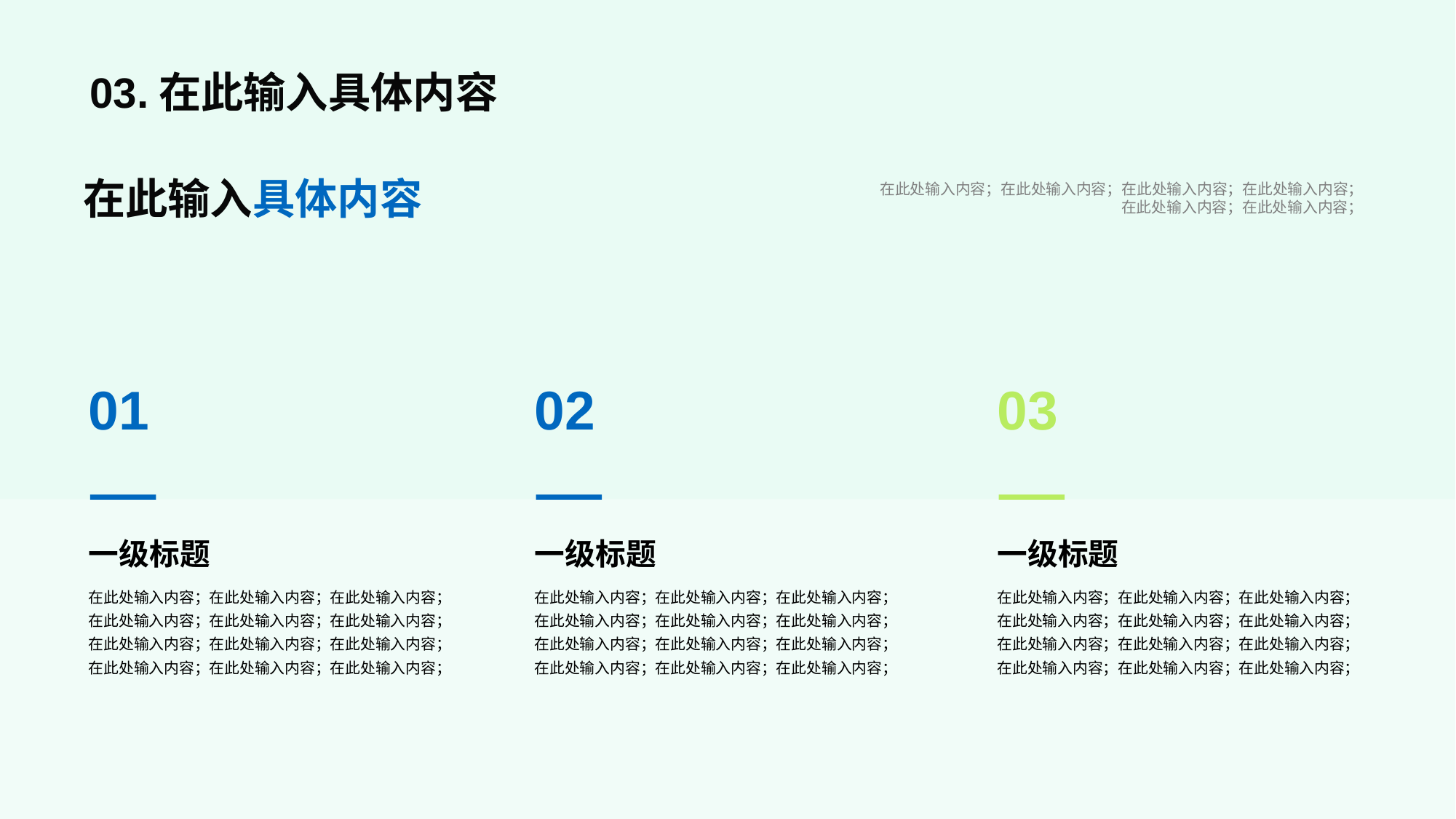

03.在此输入具体内容
在此输入具体内容
在此处输入内容；在此处输入内容；在此处输入内容；在此处输入内容；在此处输入内容；在此处输入内容；
01

一级标题
在此处输入内容；在此处输入内容；在此处输入内容；在此处输入内容；在此处输入内容；在此处输入内容；在此处输入内容；在此处输入内容；在此处输入内容；在此处输入内容；在此处输入内容；在此处输入内容；
在此处输入内容；在此处输入内容；在此处输入内容；在此处输入内容；在此处输入内容；在此处输入内容；在此处输入内容；在此处输入内容；在此处输入内容；在此处输入内容；在此处输入内容；在此处输入内容；
在此处输入内容；在此处输入内容；在此处输入内容；在此处输入内容；在此处输入内容；在此处输入内容；在此处输入内容；在此处输入内容；在此处输入内容；在此处输入内容；在此处输入内容；在此处输入内容；
02

一级标题
03

一级标题